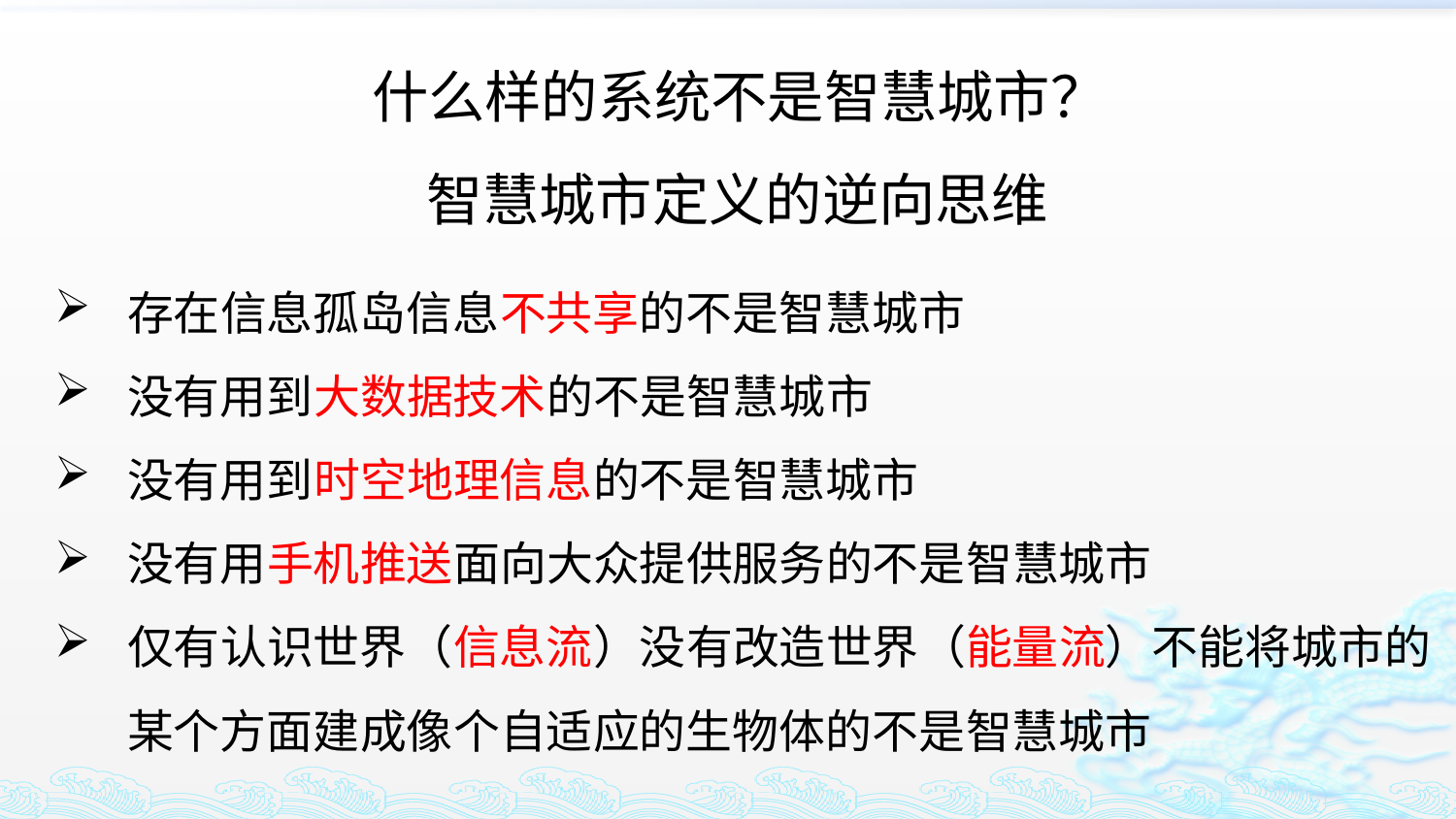

什么样的系统不是智慧城市？
智慧城市定义的逆向思维
存在信息孤岛信息不共享的不是智慧城市
没有用到大数据技术的不是智慧城市
没有用到时空地理信息的不是智慧城市
没有用手机推送面向大众提供服务的不是智慧城市
仅有认识世界（信息流）没有改造世界（能量流）不能将城市的某个方面建成像个自适应的生物体的不是智慧城市